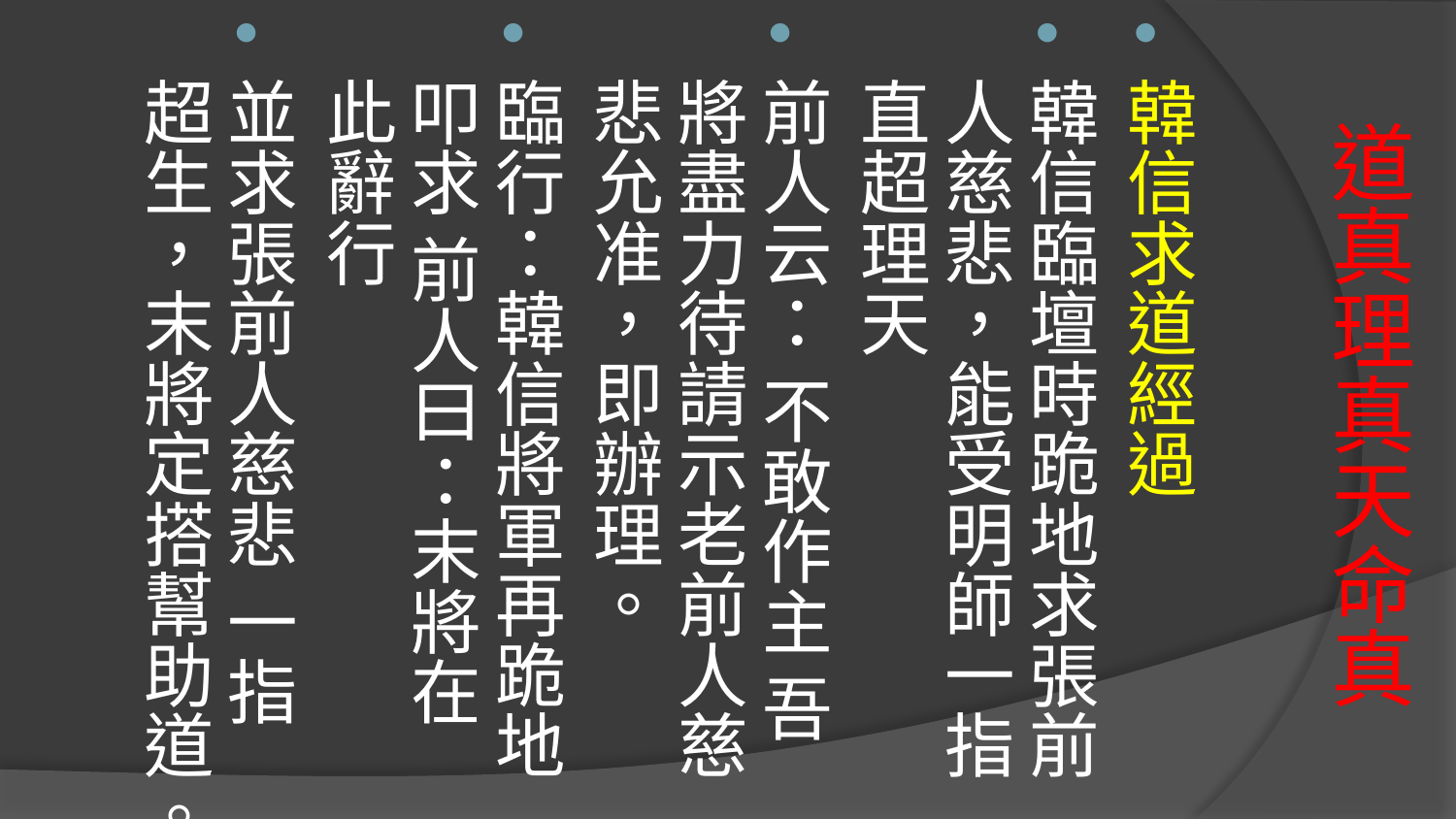

韓信求道經過
韓信臨壇時跪地求張前人慈悲，能受明師一指直超理天
前人云： 不敢作主 吾將盡力待請示老前人慈悲允准，即辦理。
臨行：韓信將軍再跪地叩求 前人曰：末將在此辭行
並求張前人慈悲 一指超生，末將定搭幫助道。

# 道真理真天命真